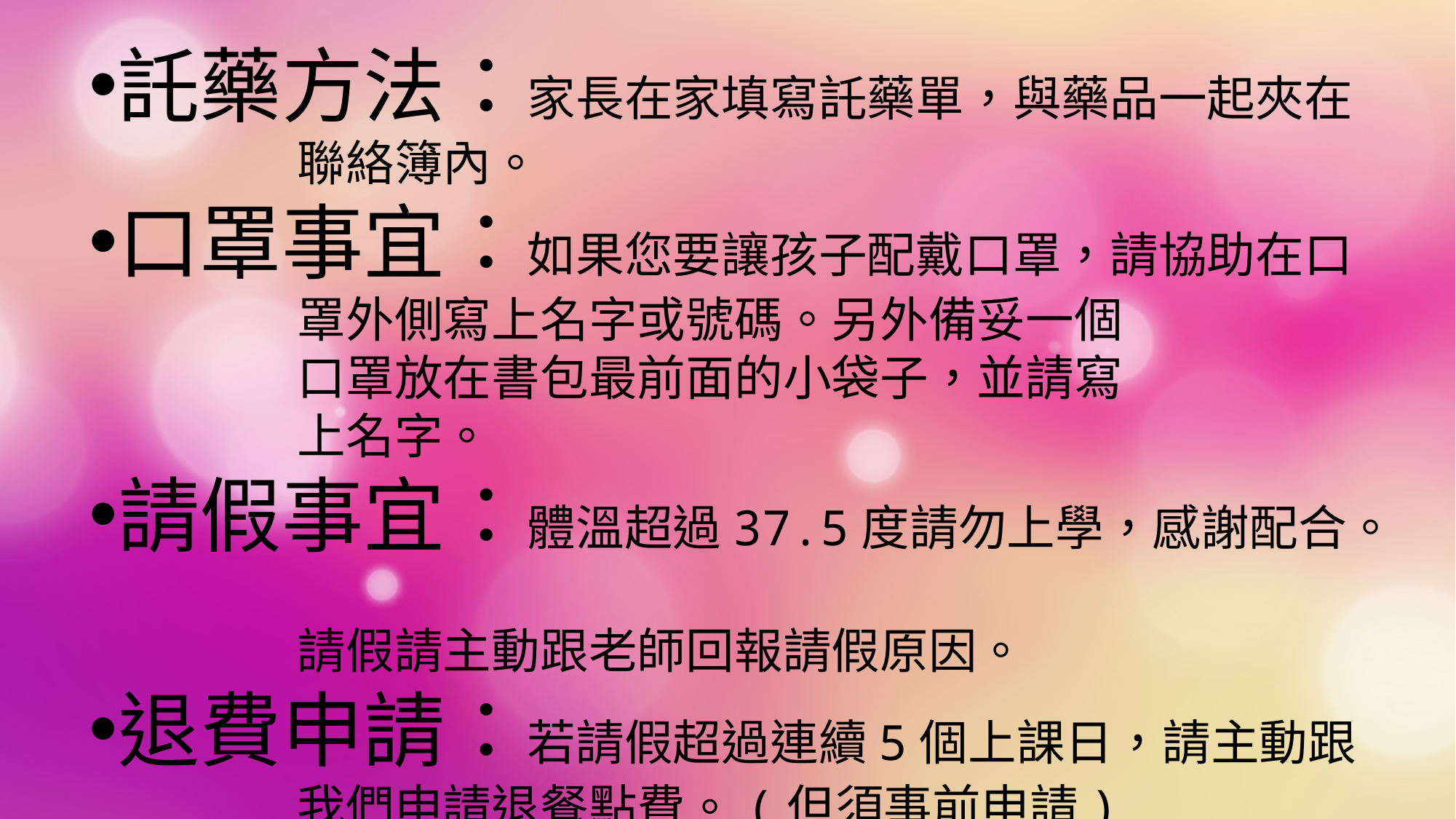

託藥方法：家長在家填寫託藥單，與藥品一起夾在
                  聯絡簿內。
口罩事宜：如果您要讓孩子配戴口罩，請協助在口
                  罩外側寫上名字或號碼。另外備妥一個
                  口罩放在書包最前面的小袋子，並請寫
                  上名字。
請假事宜：體溫超過37.5度請勿上學，感謝配合。
                  請假請主動跟老師回報請假原因。
退費申請：若請假超過連續5個上課日，請主動跟
                  我們申請退餐點費。(但須事前申請)